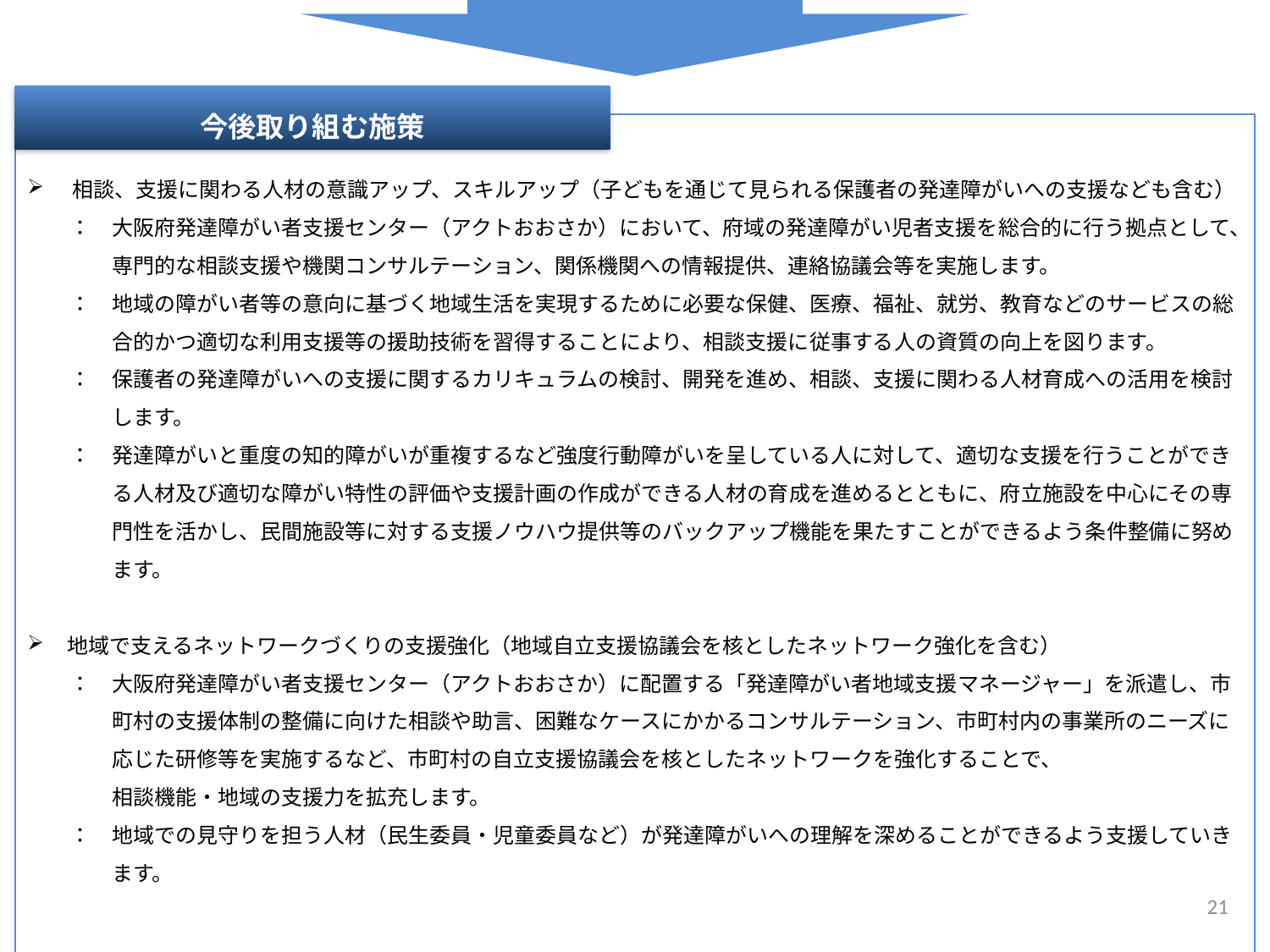

今後取り組む施策

　相談、支援に関わる人材の意識アップ、スキルアップ（子どもを通じて見られる保護者の発達障がいへの支援なども含む）
　　：　大阪府発達障がい者支援センター（アクトおおさか）において、府域の発達障がい児者支援を総合的に行う拠点として、
　　　　専門的な相談支援や機関コンサルテーション、関係機関への情報提供、連絡協議会等を実施します。
　　：　地域の障がい者等の意向に基づく地域生活を実現するために必要な保健、医療、福祉、就労、教育などのサービスの総
　　　　合的かつ適切な利用支援等の援助技術を習得することにより、相談支援に従事する人の資質の向上を図ります。
　　：　保護者の発達障がいへの支援に関するカリキュラムの検討、開発を進め、相談、支援に関わる人材育成への活用を検討
　　　　します。
　　：　発達障がいと重度の知的障がいが重複するなど強度行動障がいを呈している人に対して、適切な支援を行うことができ
　　　　る人材及び適切な障がい特性の評価や支援計画の作成ができる人材の育成を進めるとともに、府立施設を中心にその専
　　　　門性を活かし、民間施設等に対する支援ノウハウ提供等のバックアップ機能を果たすことができるよう条件整備に努め
　　　　ます。

地域で支えるネットワークづくりの支援強化（地域自立支援協議会を核としたネットワーク強化を含む）
　　：　大阪府発達障がい者支援センター（アクトおおさか）に配置する「発達障がい者地域支援マネージャー」を派遣し、市
　　　　町村の支援体制の整備に向けた相談や助言、困難なケースにかかるコンサルテーション、市町村内の事業所のニーズに
　　　　応じた研修等を実施するなど、市町村の自立支援協議会を核としたネットワークを強化することで、
　　　　相談機能・地域の支援力を拡充します。
　　：　地域での見守りを担う人材（民生委員・児童委員など）が発達障がいへの理解を深めることができるよう支援していき
　　　　ます。

21